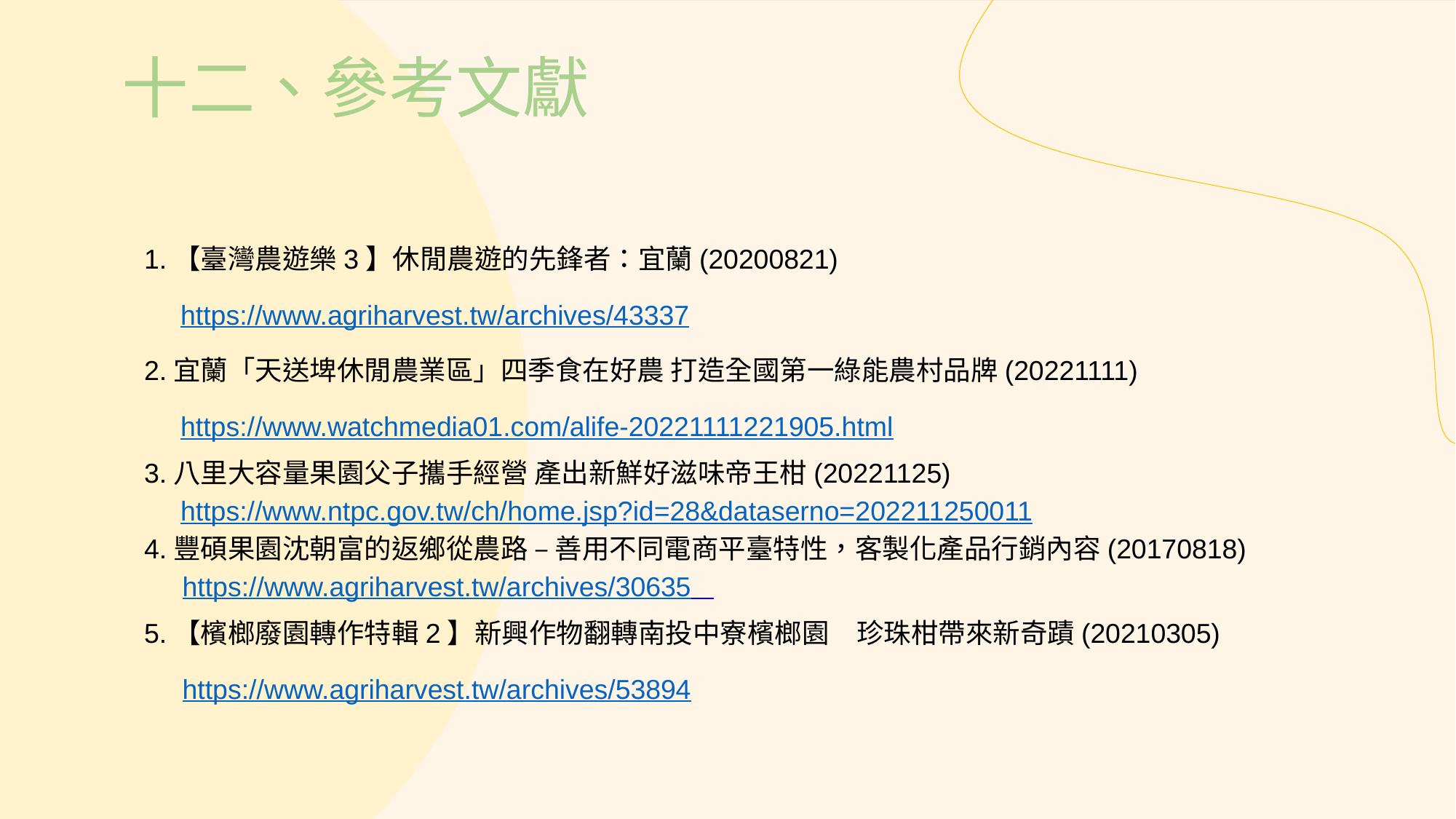

十二、參考文獻

1.【臺灣農遊樂3】休閒農遊的先鋒者：宜蘭(20200821)
https://www.agriharvest.tw/archives/43337
2.宜蘭「天送埤休閒農業區」四季食在好農 打造全國第一綠能農村品牌(20221111)
https://www.watchmedia01.com/alife-20221111221905.html
3.八里大容量果園父子攜手經營 產出新鮮好滋味帝王柑(20221125)
https://www.ntpc.gov.tw/ch/home.jsp?id=28&dataserno=202211250011
4.豐碩果園沈朝富的返鄉從農路 – 善用不同電商平臺特性，客製化產品行銷內容(20170818)
     https://www.agriharvest.tw/archives/30635
5.【檳榔廢園轉作特輯2】新興作物翻轉南投中寮檳榔園　珍珠柑帶來新奇蹟(20210305)
     https://www.agriharvest.tw/archives/53894